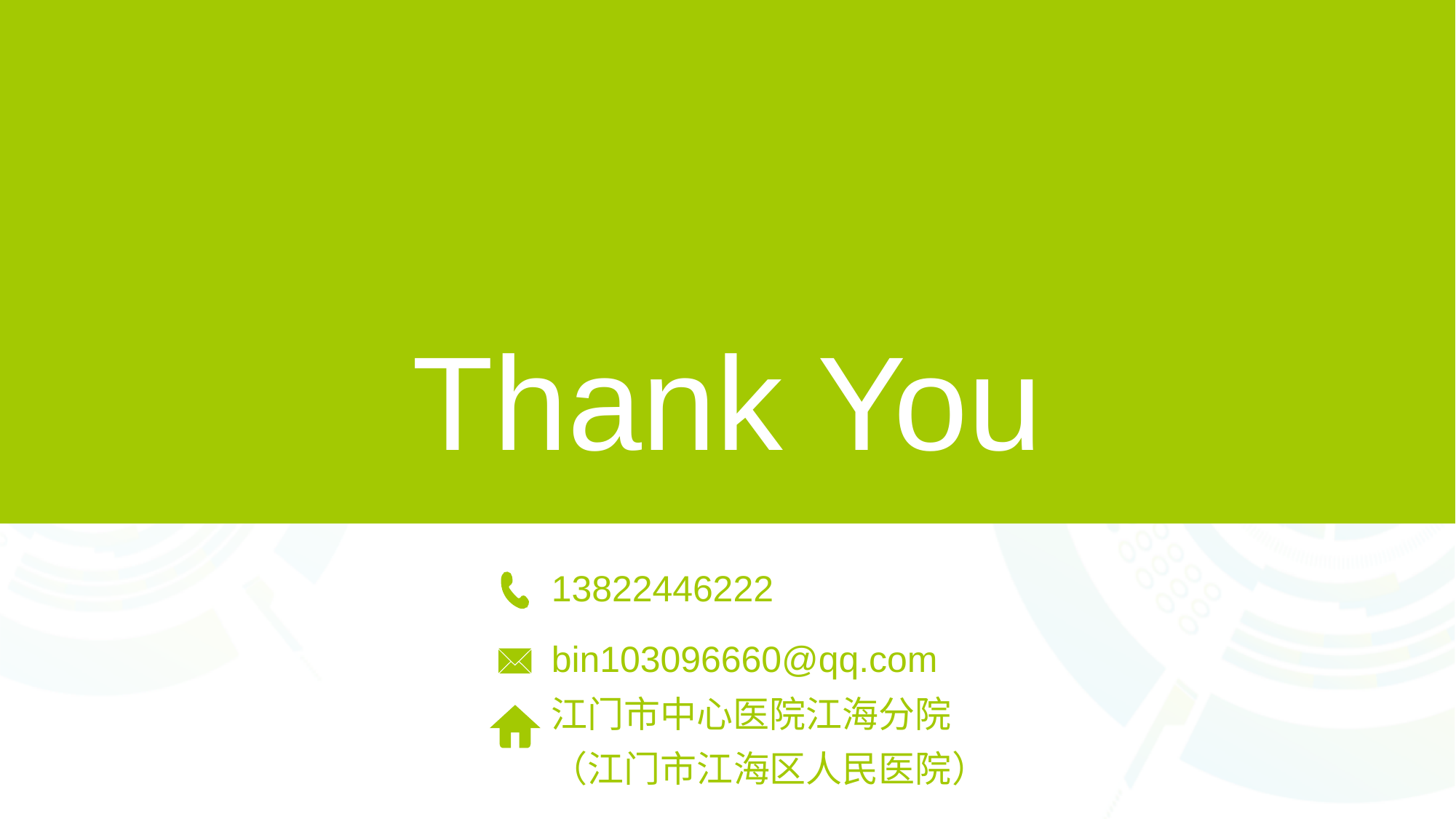

# Thank You
13822446222
bin103096660@qq.com
江门市中心医院江海分院
（江门市江海区人民医院）